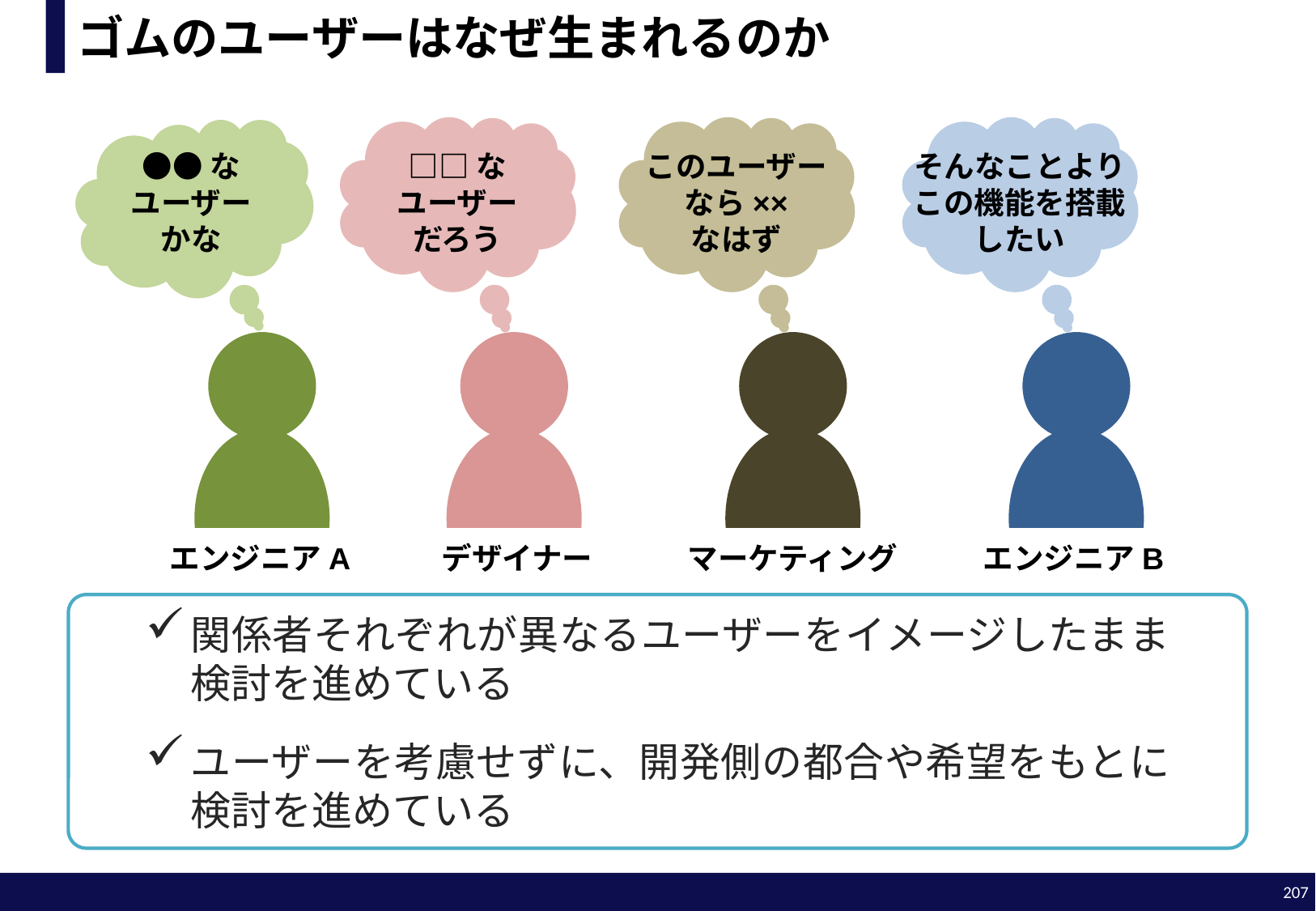

# ゴムのユーザーはなぜ生まれるのか

そんなことより
この機能を搭載
したい

□□な
ユーザー
だろう
このユーザー
なら××
なはず
●●な
ユーザー
かな

エンジニアA
デザイナー
マーケティング
エンジニアB
関係者それぞれが異なるユーザーをイメージしたまま検討を進めている
ユーザーを考慮せずに、開発側の都合や希望をもとに検討を進めている